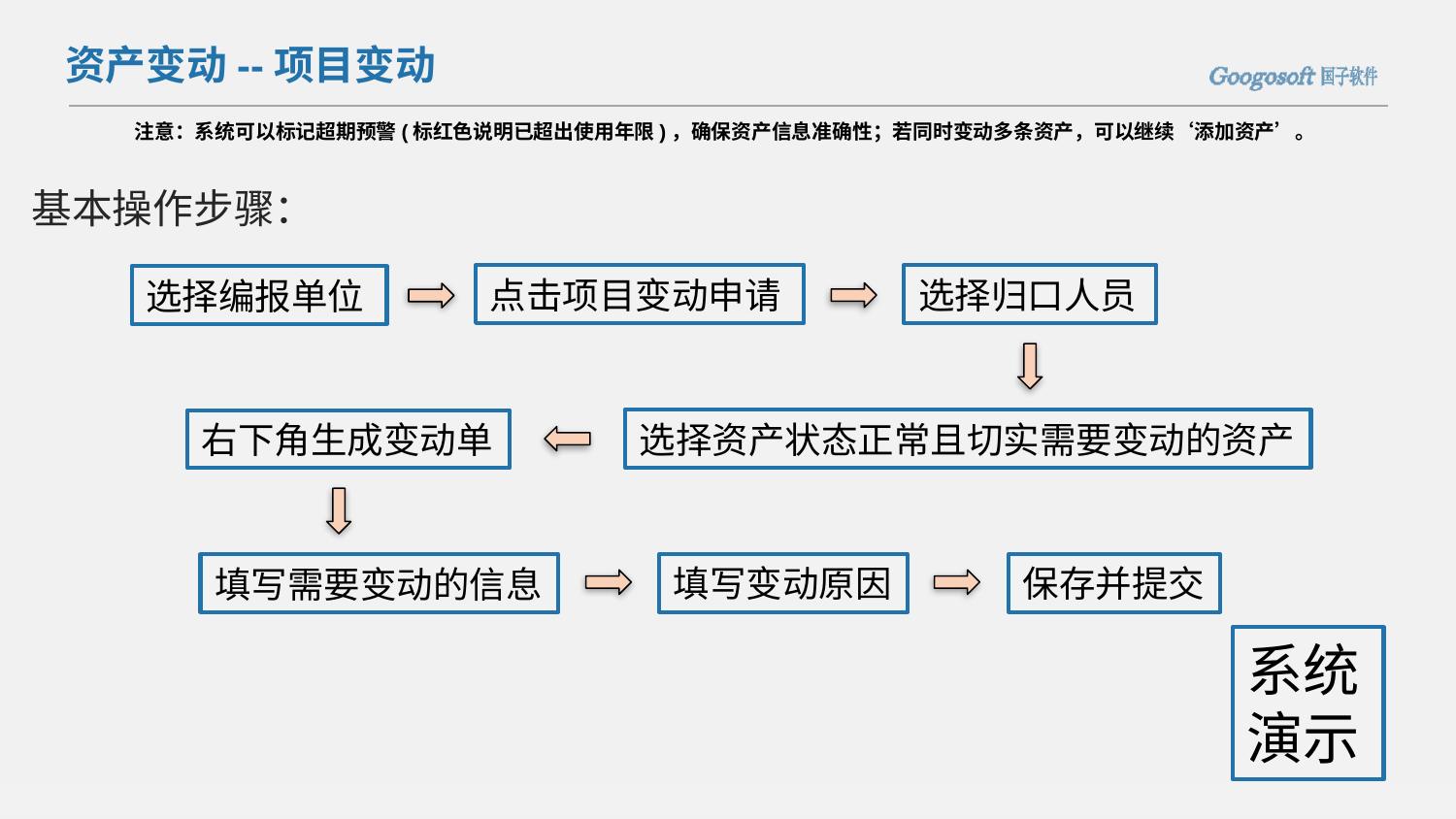

资产变动--项目变动
注意：系统可以标记超期预警(标红色说明已超出使用年限)，确保资产信息准确性；若同时变动多条资产，可以继续‘添加资产’。
基本操作步骤：

点击项目变动申请
选择归口人员
选择编报单位

选择资产状态正常且切实需要变动的资产
右下角生成变动单

填写变动原因
保存并提交
填写需要变动的信息

系统演示